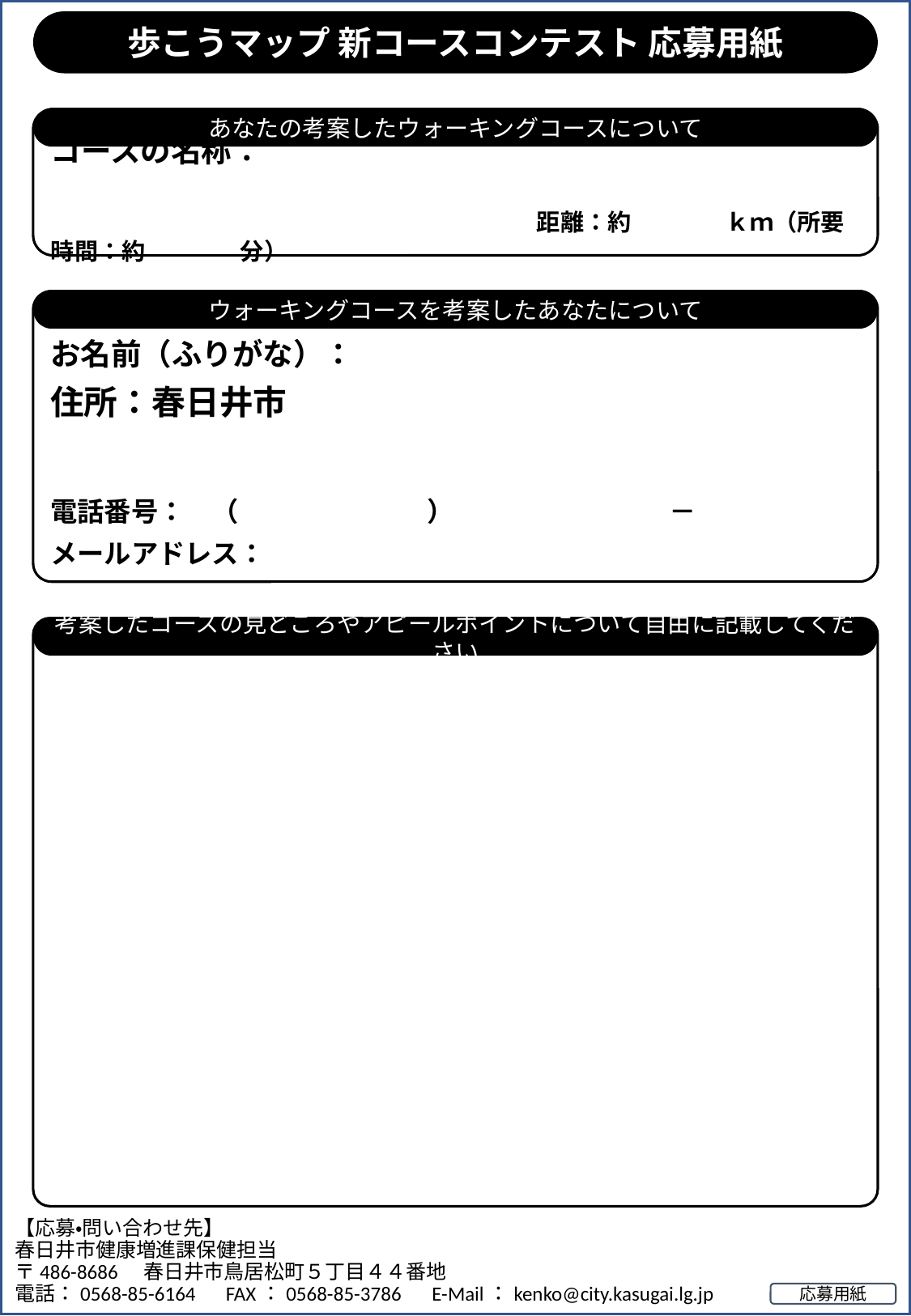

歩こうマップ 新コースコンテスト 応募用紙

コースの名称：

　　　　　　　　　　　　　　　　距離：約　　　　ｋｍ（所要時間：約　　　　分）
あなたの考案したウォーキングコースについて

お名前（ふりがな）：

住所：春日井市

電話番号：　（　　　　　　　）　　　　　　　　－

メールアドレス：
ウォーキングコースを考案したあなたについて

考案したコースの見どころやアピールポイントについて自由に記載してください
# 【応募・問い合わせ先】 春日井市健康増進課保健担当　 〒486-8686　春日井市鳥居松町５丁目４４番地 電話：0568-85-6164　FAX：0568-85-3786　E-Mail：kenko@city.kasugai.lg.jp
応募用紙